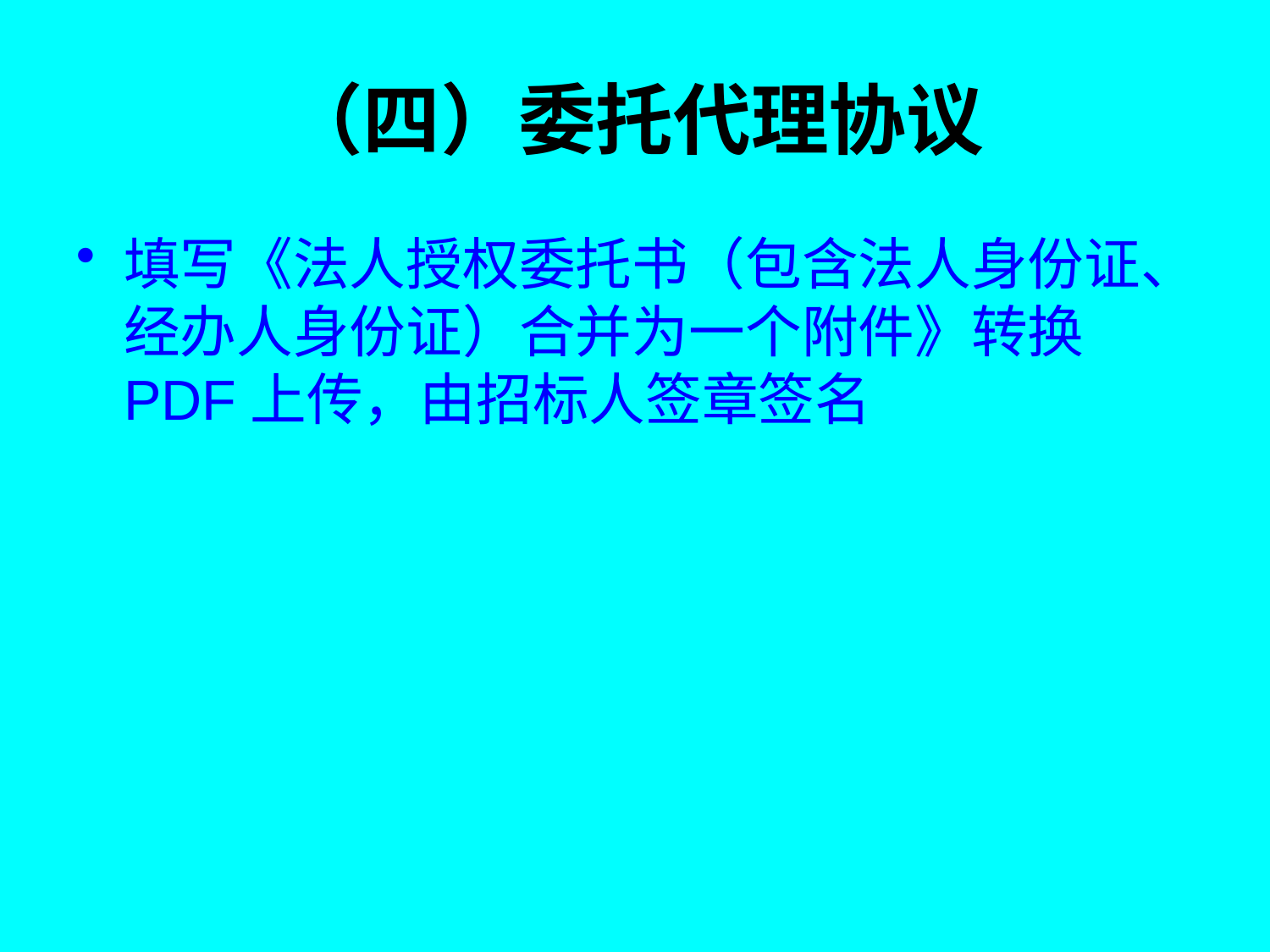

# （四）委托代理协议
填写《法人授权委托书（包含法人身份证、经办人身份证）合并为一个附件》转换PDF上传，由招标人签章签名